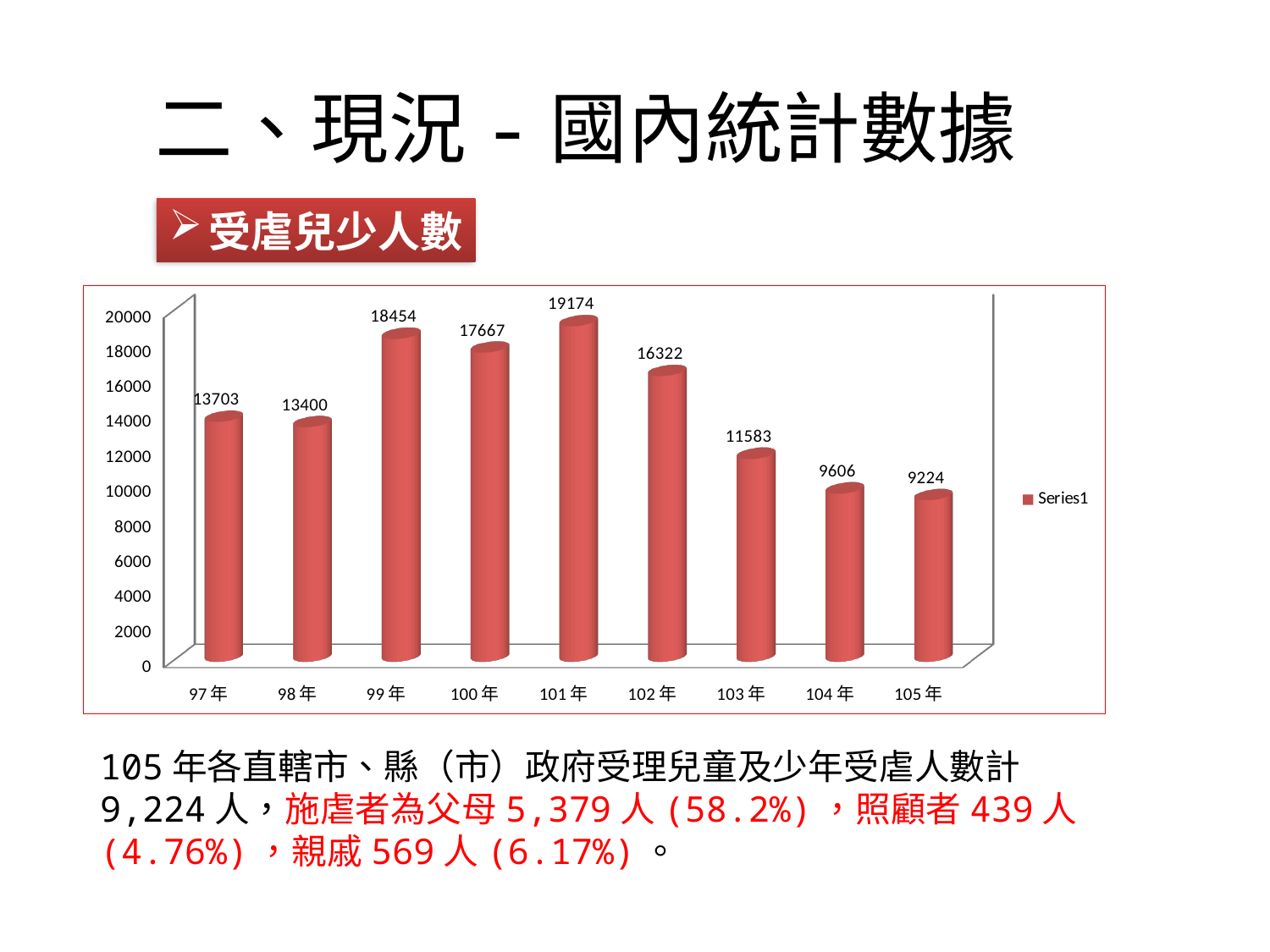

# 二、現況-國內統計數據

受虐兒少人數

[unsupported chart]

[unsupported chart]

105年各直轄市、縣（市）政府受理兒童及少年受虐人數計9,224人，施虐者為父母5,379人(58.2%)，照顧者439人(4.76%)，親戚569人(6.17%)。